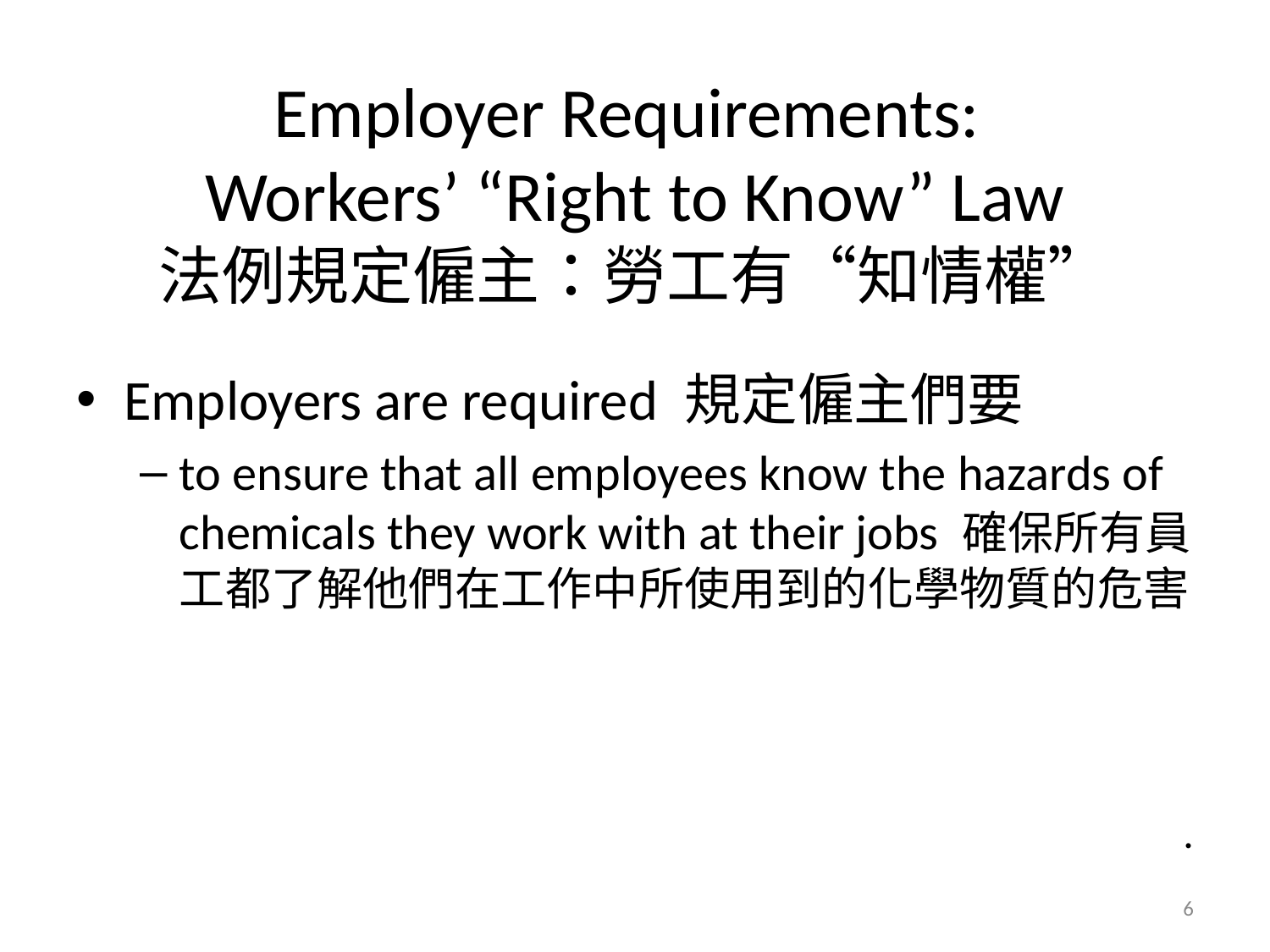

# Employer Requirements: Workers’ “Right to Know” Law 法例規定僱主：勞工有“知情權”
Employers are required 規定僱主們要
to ensure that all employees know the hazards of chemicals they work with at their jobs 確保所有員工都了解他們在工作中所使用到的化學物質的危害

.

6